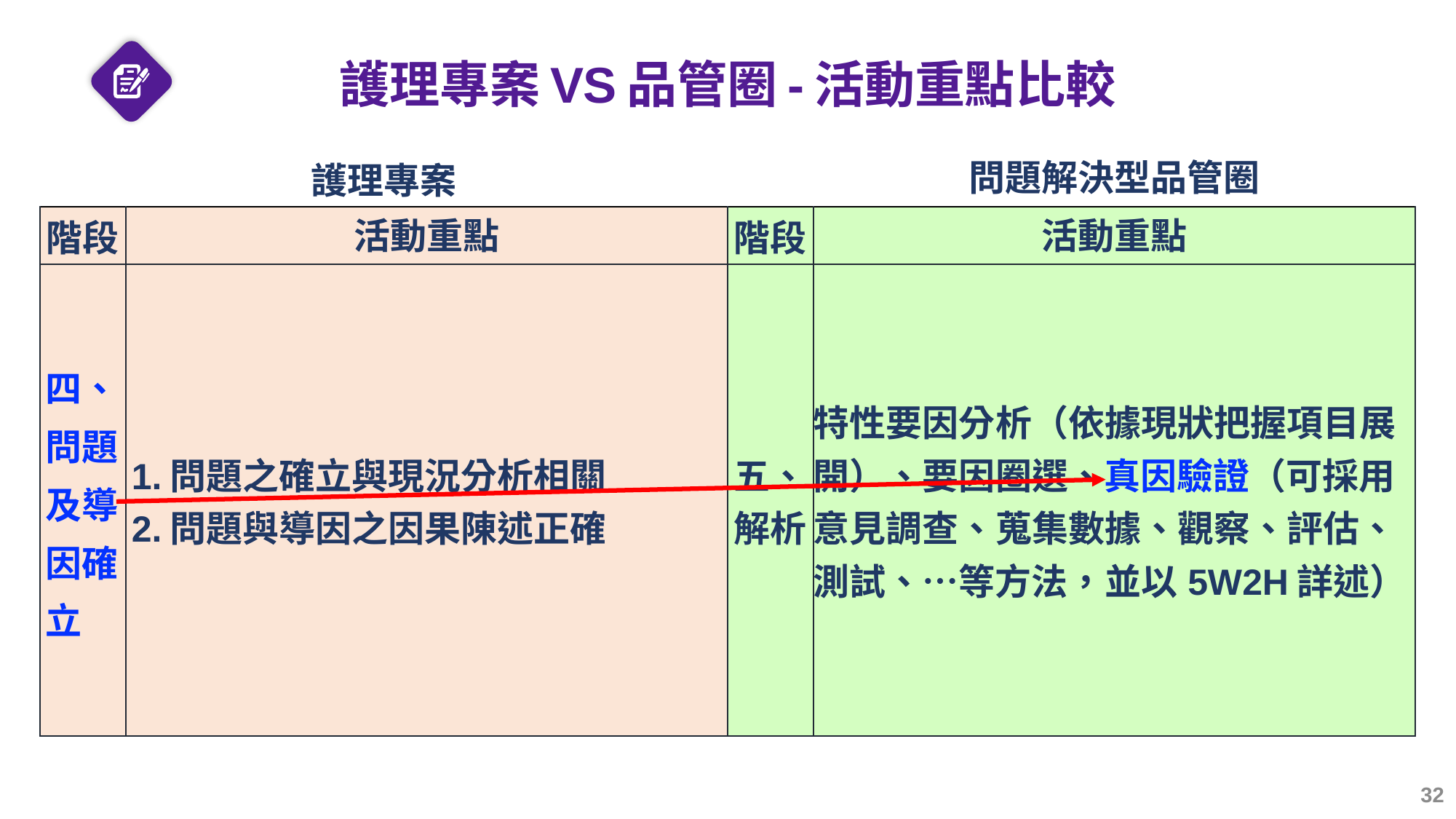

護理專案VS品管圈-活動重點比較
| 護理專案 |  |  | 問題解決型品管圈 |
| --- | --- | --- | --- |
| 階段 | 活動重點 | 階段 | 活動重點 |
| 四、問題及導因確立 | 1.問題之確立與現況分析相關 2.問題與導因之因果陳述正確 | 五、解析 | 特性要因分析（依據現狀把握項目展開）、要因圈選、真因驗證（可採用意見調查、蒐集數據、觀察、評估、測試、…等方法，並以5W2H詳述） |
32